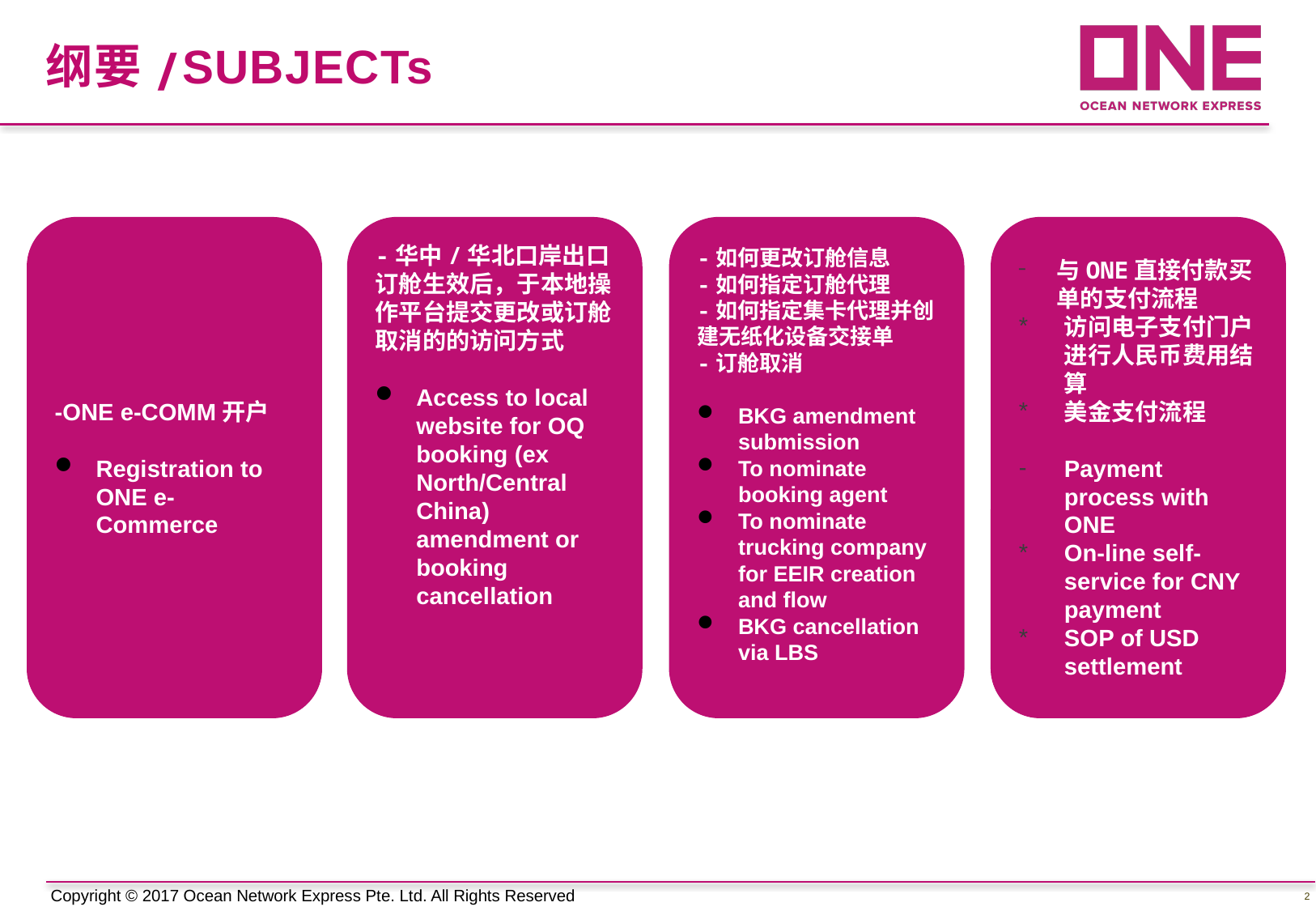

纲要/SUBJECTs

-ONE e-COMM开户

Registration to ONE e-Commerce
-华中/华北口岸出口订舱生效后，于本地操作平台提交更改或订舱取消的的访问方式

Access to local website for OQ booking (ex North/Central China) amendment or booking cancellation

-如何更改订舱信息
-如何指定订舱代理
-如何指定集卡代理并创建无纸化设备交接单
-订舱取消

BKG amendment submission
To nominate booking agent
To nominate trucking company for EEIR creation and flow
BKG cancellation via LBS

与ONE直接付款买单的支付流程
访问电子支付门户进行人民币费用结算
美金支付流程

Payment process with ONE
On-line self-service for CNY payment
SOP of USD settlement
2